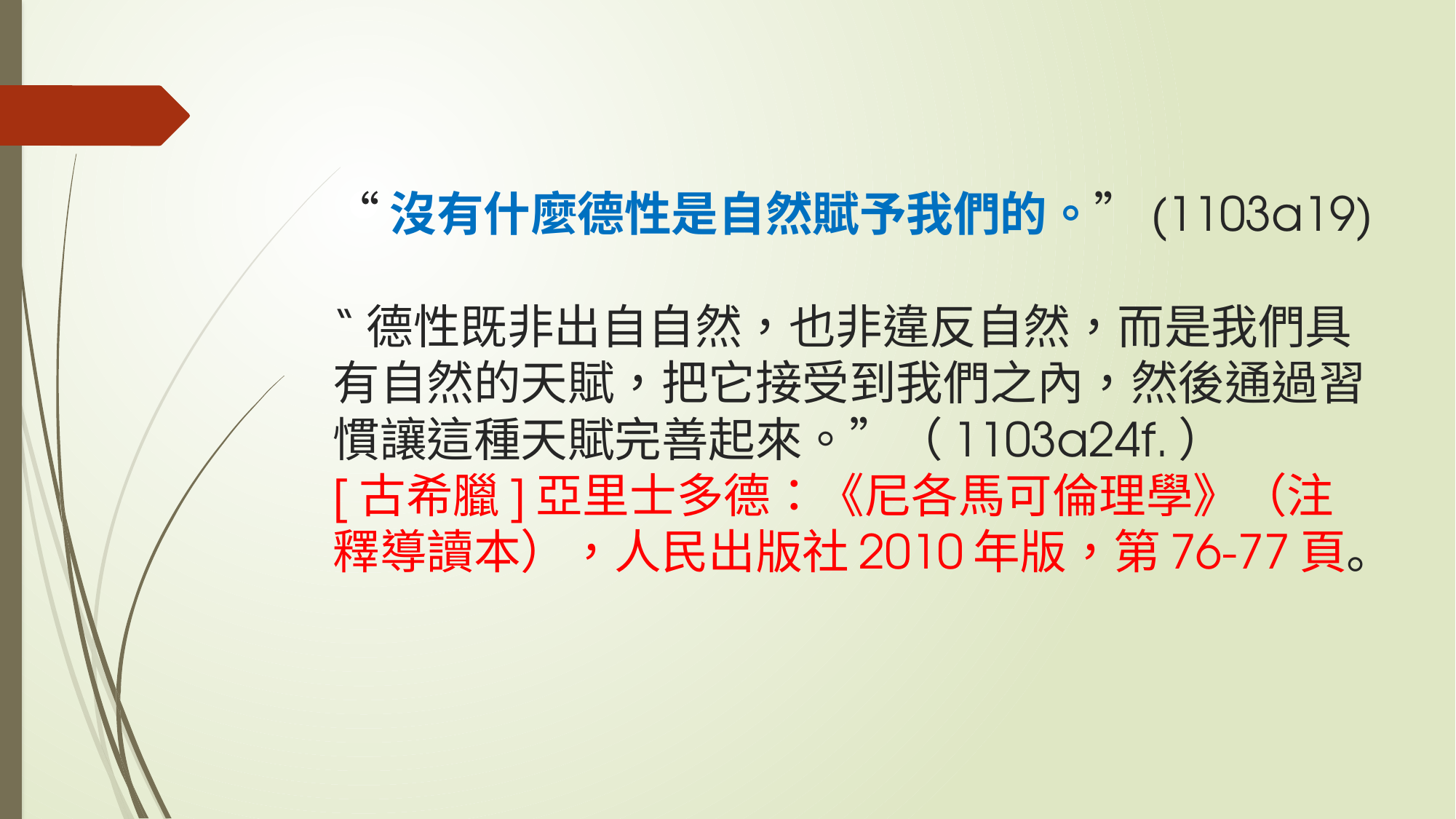

# “沒有什麼德性是自然賦予我們的。”(1103a19) “德性既非出自自然，也非違反自然，而是我們具有自然的天賦，把它接受到我們之內，然後通過習慣讓這種天賦完善起來。”（1103a24f.） [古希臘]亞里士多德：《尼各馬可倫理學》（注釋導讀本），人民出版社2010年版，第76-77頁。